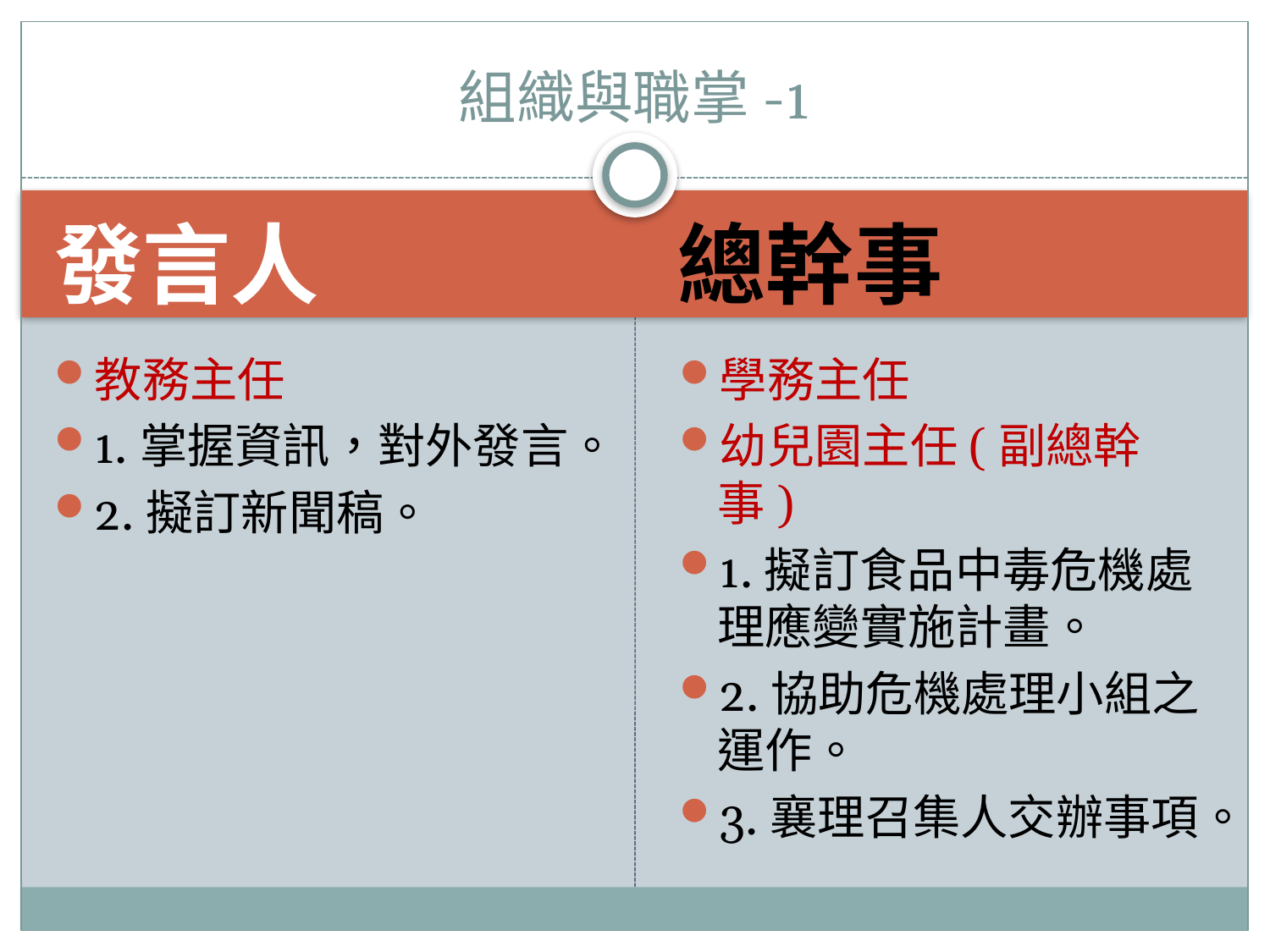

# 組織與職掌-1
發言人
總幹事
教務主任
1.掌握資訊，對外發言。
2.擬訂新聞稿。

學務主任
幼兒園主任(副總幹事)
1.擬訂食品中毒危機處理應變實施計畫。
2.協助危機處理小組之運作。
3.襄理召集人交辦事項。